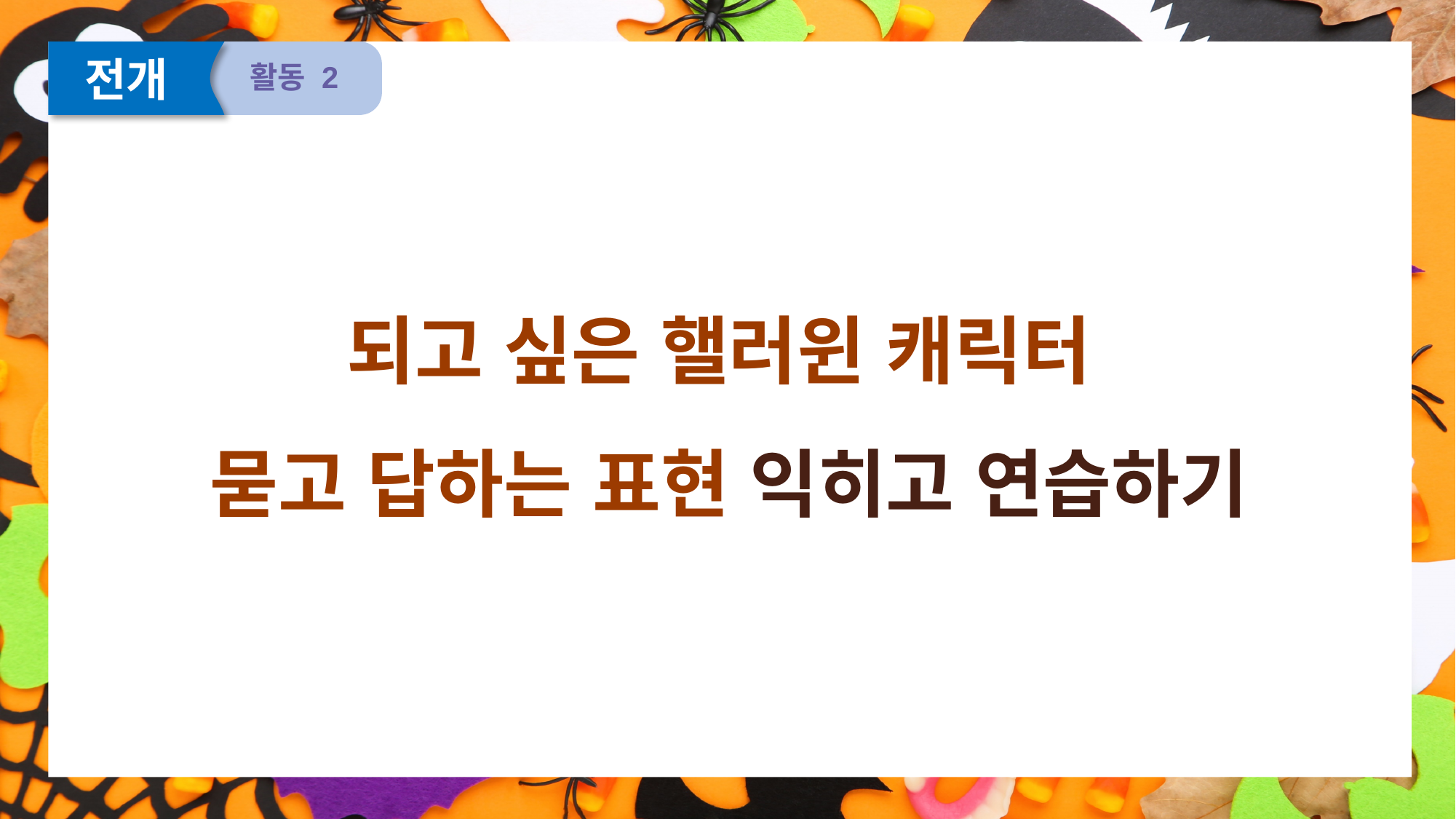

전개
활동 2
되고 싶은 핼러윈 캐릭터
묻고 답하는 표현 익히고 연습하기